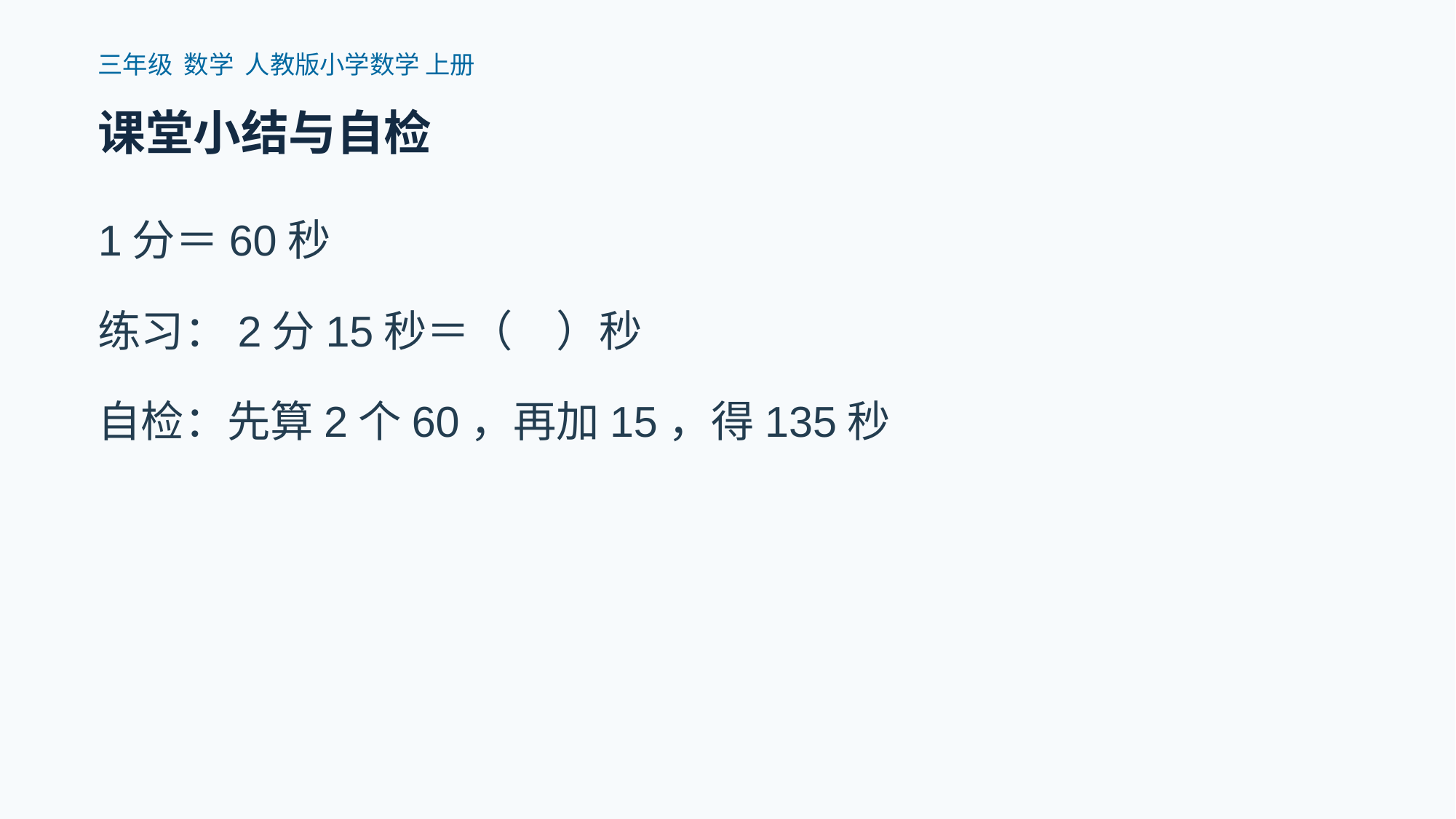

三年级  数学  人教版小学数学 上册
课堂小结与自检
1分＝60秒
练习：2分15秒＝（　）秒
自检：先算2个60，再加15，得135秒